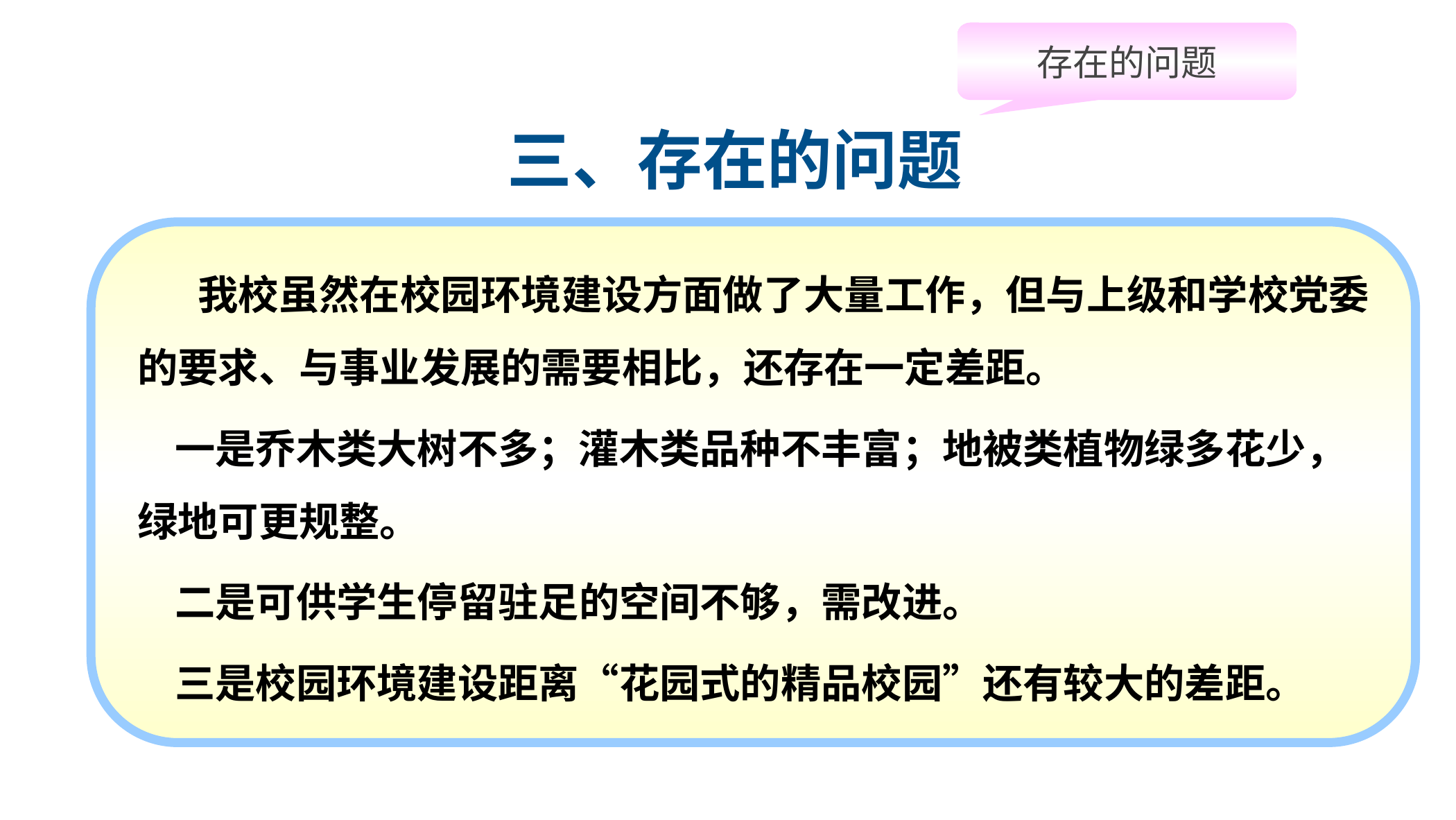

存在的问题
# 三、存在的问题

            我校虽然在校园环境建设方面做了大量工作，但与上级和学校党委的要求、与事业发展的需要相比，还存在一定差距。
        一是乔木类大树不多；灌木类品种不丰富；地被类植物绿多花少，绿地可更规整。
        二是可供学生停留驻足的空间不够，需改进。
        三是校园环境建设距离“花园式的精品校园”还有较大的差距。